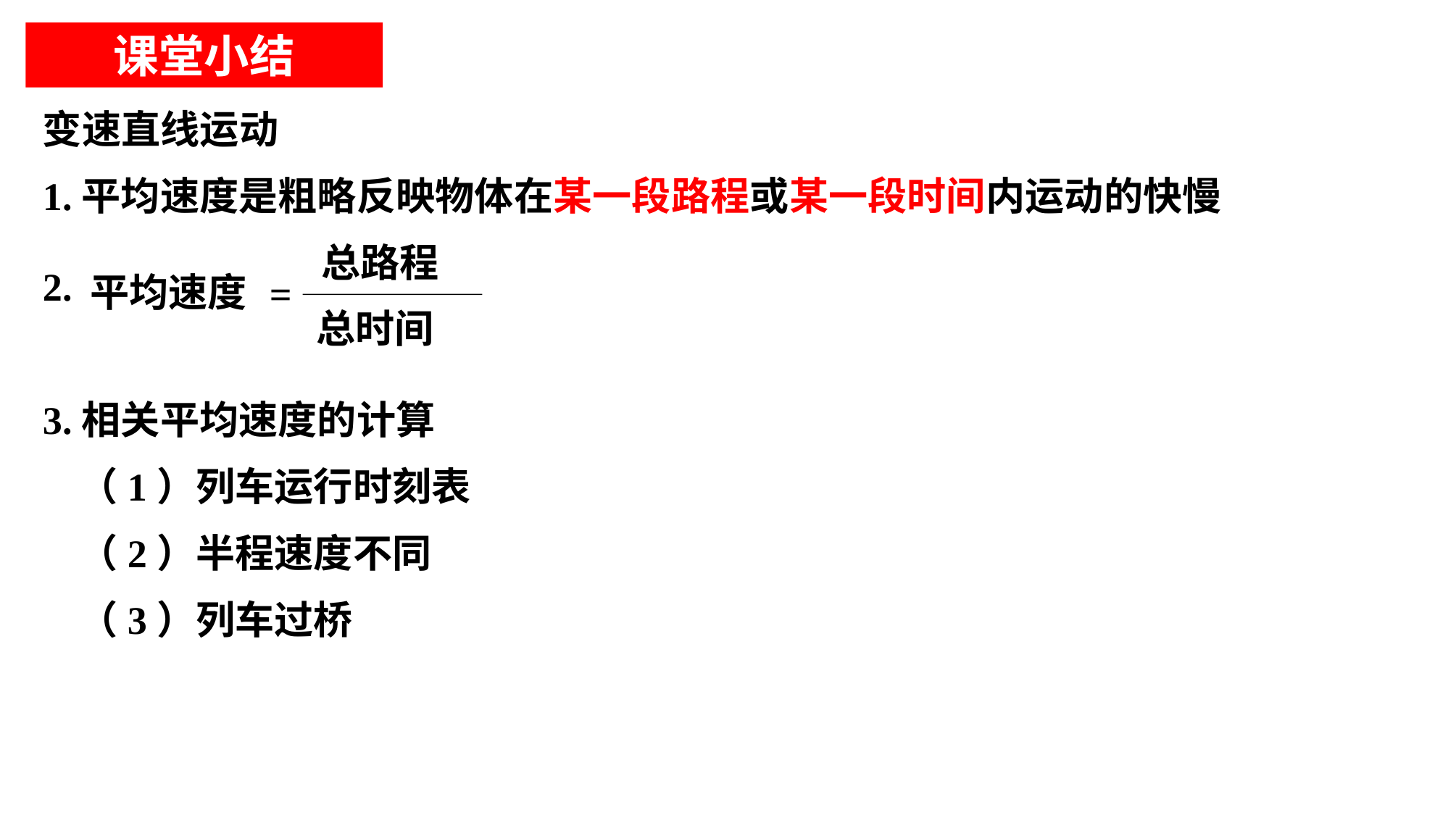

课堂小结
变速直线运动
1.平均速度是粗略反映物体在某一段路程或某一段时间内运动的快慢
2.

3.相关平均速度的计算
   （1）列车运行时刻表
   （2）半程速度不同
   （3）列车过桥
总路程
=

总时间
    平均速度